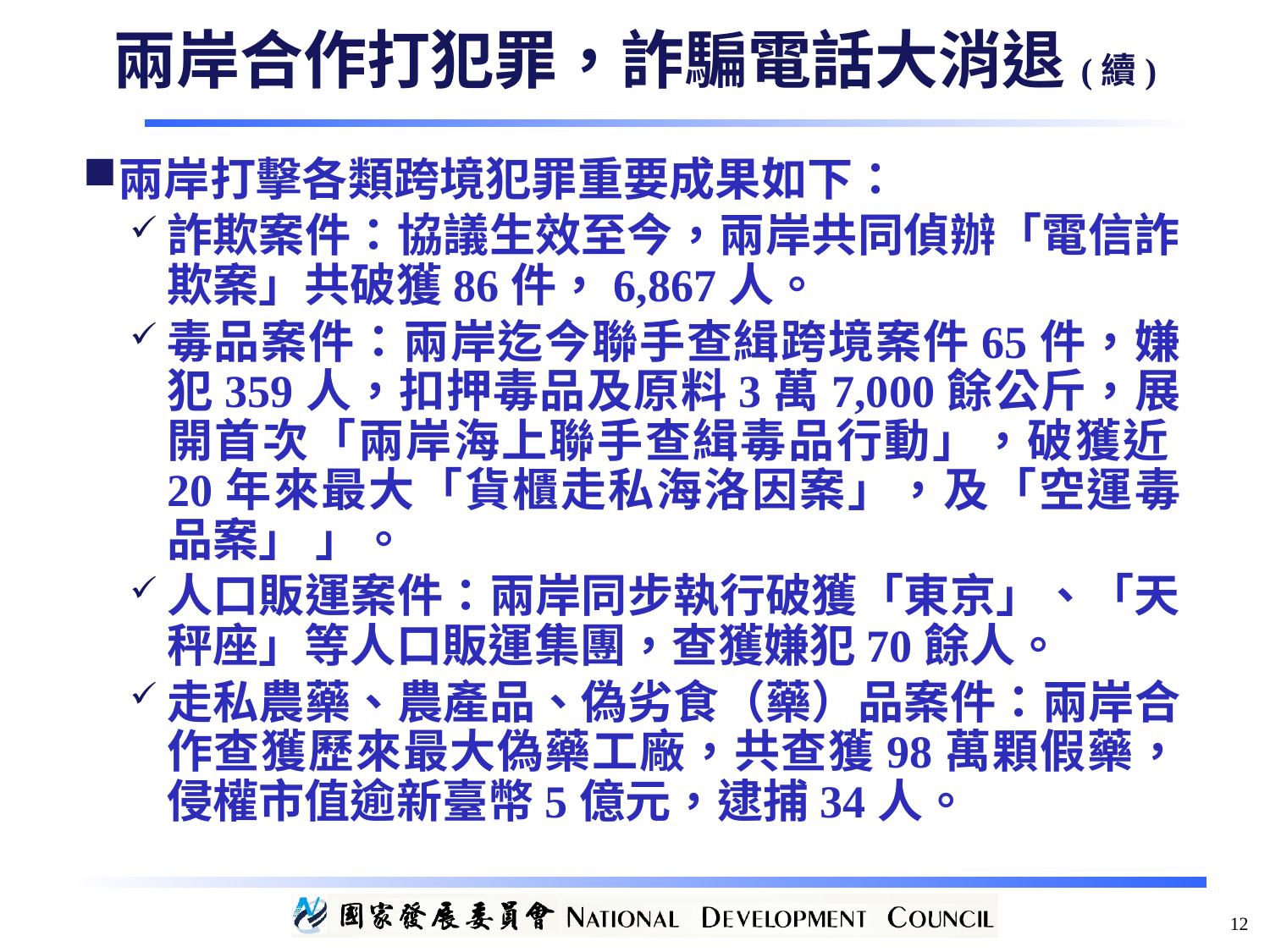

兩岸合作打犯罪，詐騙電話大消退(續)
兩岸打擊各類跨境犯罪重要成果如下：
詐欺案件：協議生效至今，兩岸共同偵辦「電信詐欺案」共破獲86件，6,867人。
毒品案件：兩岸迄今聯手查緝跨境案件65件，嫌 犯359人，扣押毒品及原料3萬7,000餘公斤，展開首次「兩岸海上聯手查緝毒品行動」，破獲近20年來最大「貨櫃走私海洛因案」，及「空運毒品案」 」。
人口販運案件：兩岸同步執行破獲「東京」、「天秤座」等人口販運集團，查獲嫌犯70餘人。
走私農藥、農產品、偽劣食（藥）品案件：兩岸合作查獲歷來最大偽藥工廠，共查獲98萬顆假藥，侵權市值逾新臺幣5億元，逮捕34人。
12